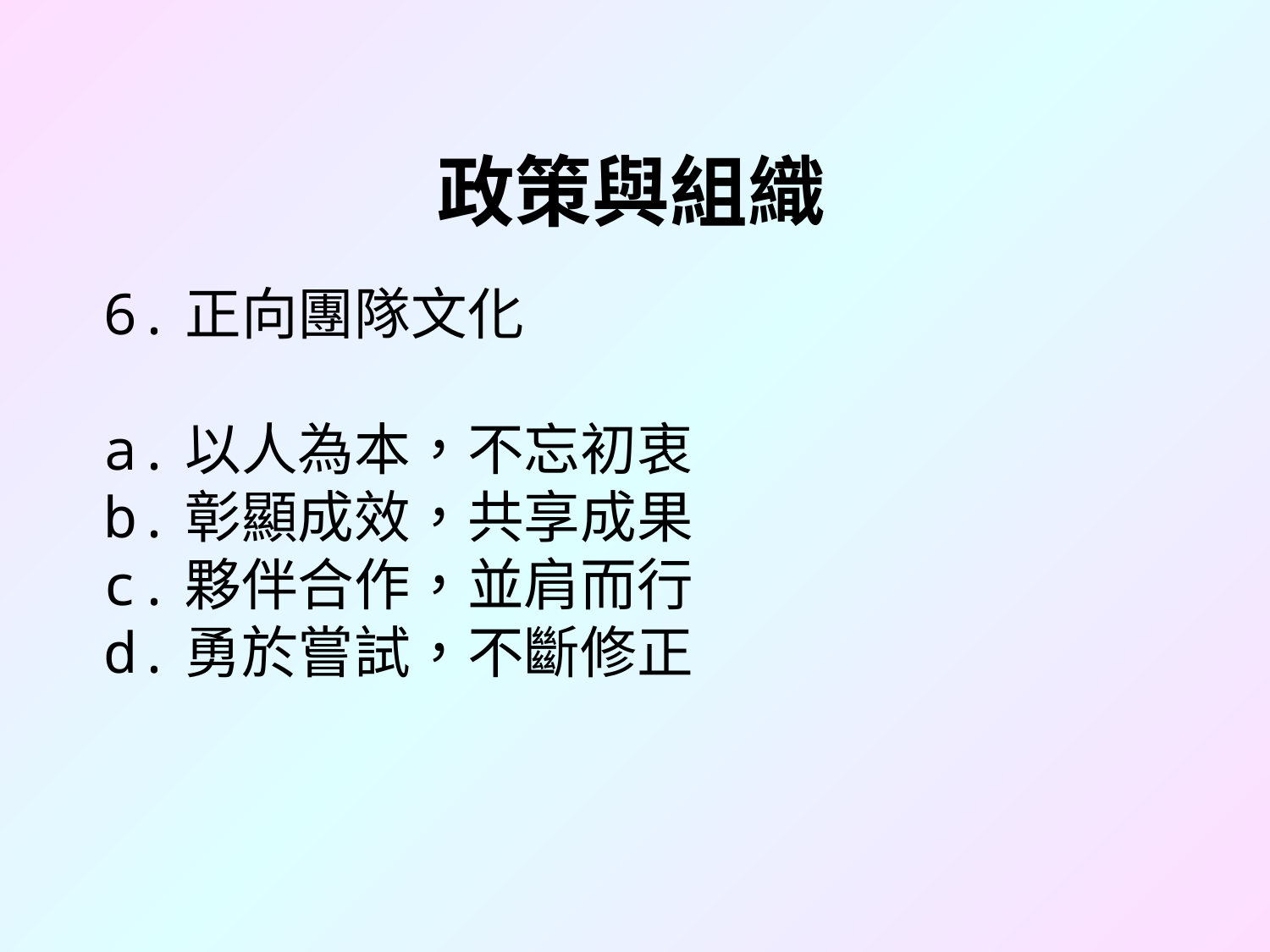

政策與組織

6.正向團隊文化

a.以人為本，不忘初衷
b.彰顯成效，共享成果
c.夥伴合作，並肩而行
d.勇於嘗試，不斷修正